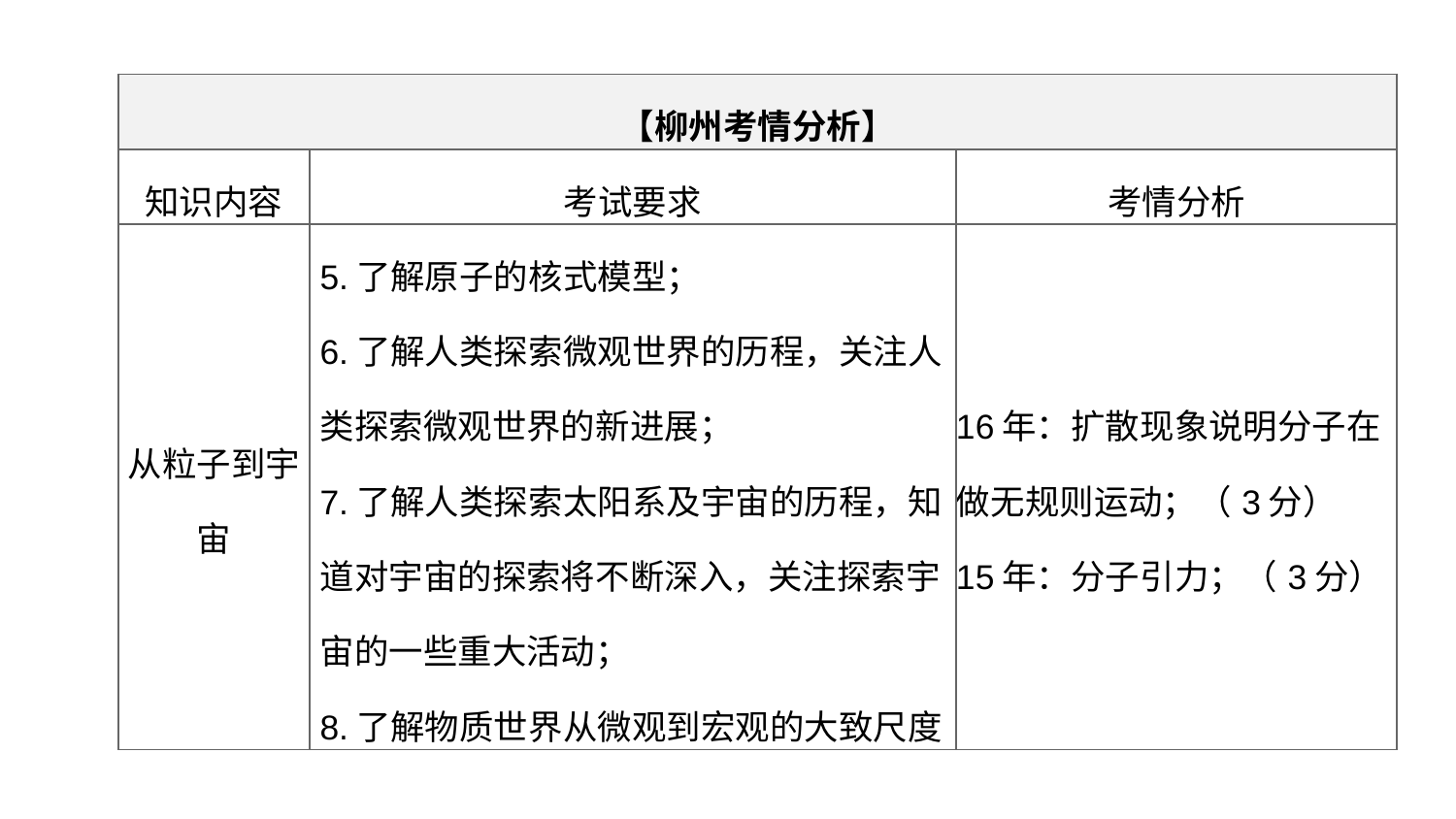

| 【柳州考情分析】 |  |  |
| --- | --- | --- |
| 知识内容 | 考试要求 | 考情分析 |
| 从粒子到宇宙 | 5.了解原子的核式模型； 6.了解人类探索微观世界的历程，关注人类探索微观世界的新进展； 7.了解人类探索太阳系及宇宙的历程，知道对宇宙的探索将不断深入，关注探索宇宙的一些重大活动； 8.了解物质世界从微观到宏观的大致尺度 | 16年：扩散现象说明分子在做无规则运动；（3分） 15年：分子引力；（3分） |